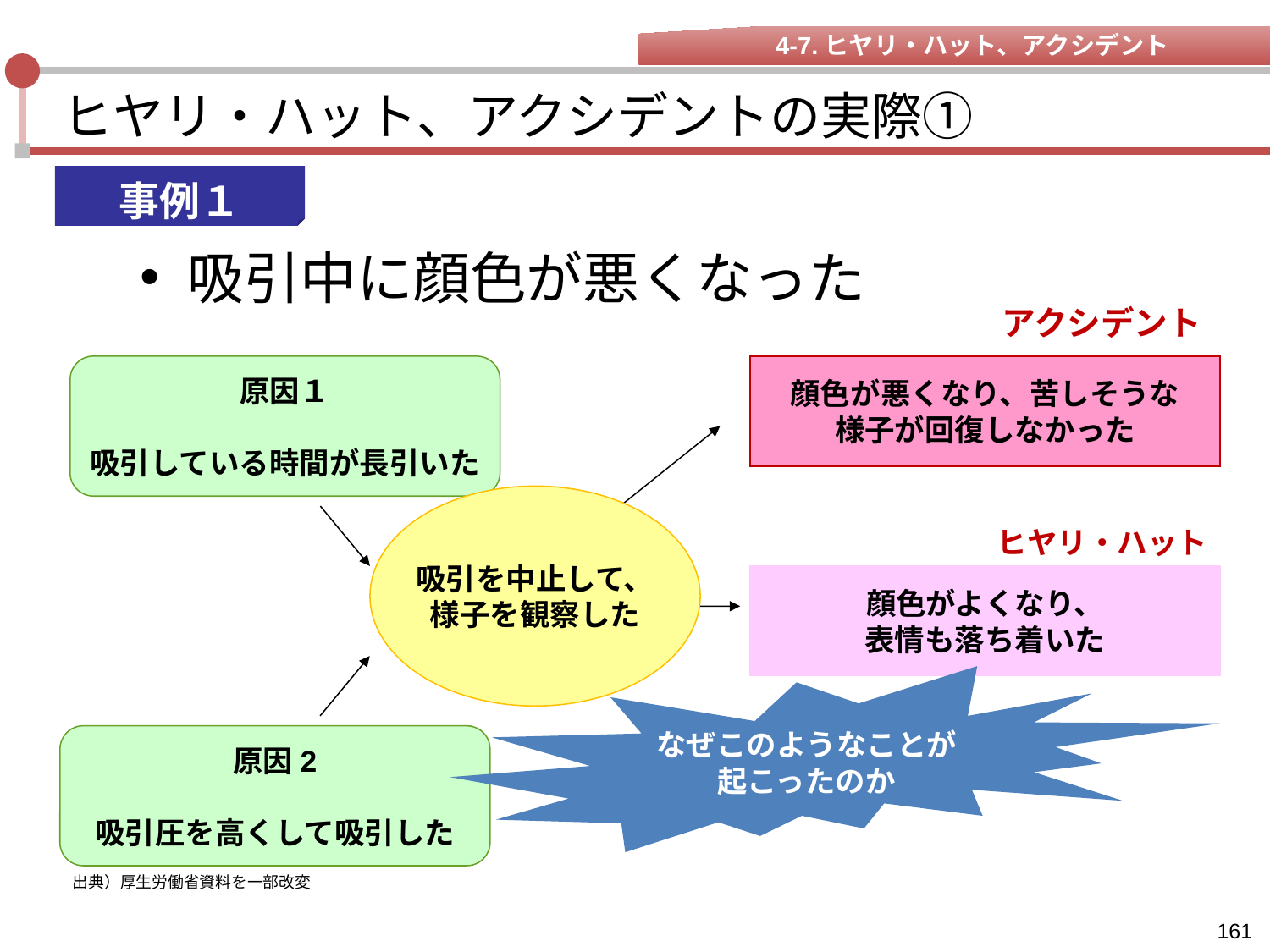

4-7.ヒヤリ・ハット、アクシデント
# ヒヤリ・ハット、アクシデントの実際①
事例１
吸引中に顔色が悪くなった
アクシデント
原因１

吸引している時間が長引いた
顔色が悪くなり、苦しそうな
様子が回復しなかった

吸引を中止して、
様子を観察した

ヒヤリ・ハット
顔色がよくなり、
表情も落ち着いた

なぜこのようなことが
起こったのか
原因2

吸引圧を高くして吸引した
出典）厚生労働省資料を一部改変
161